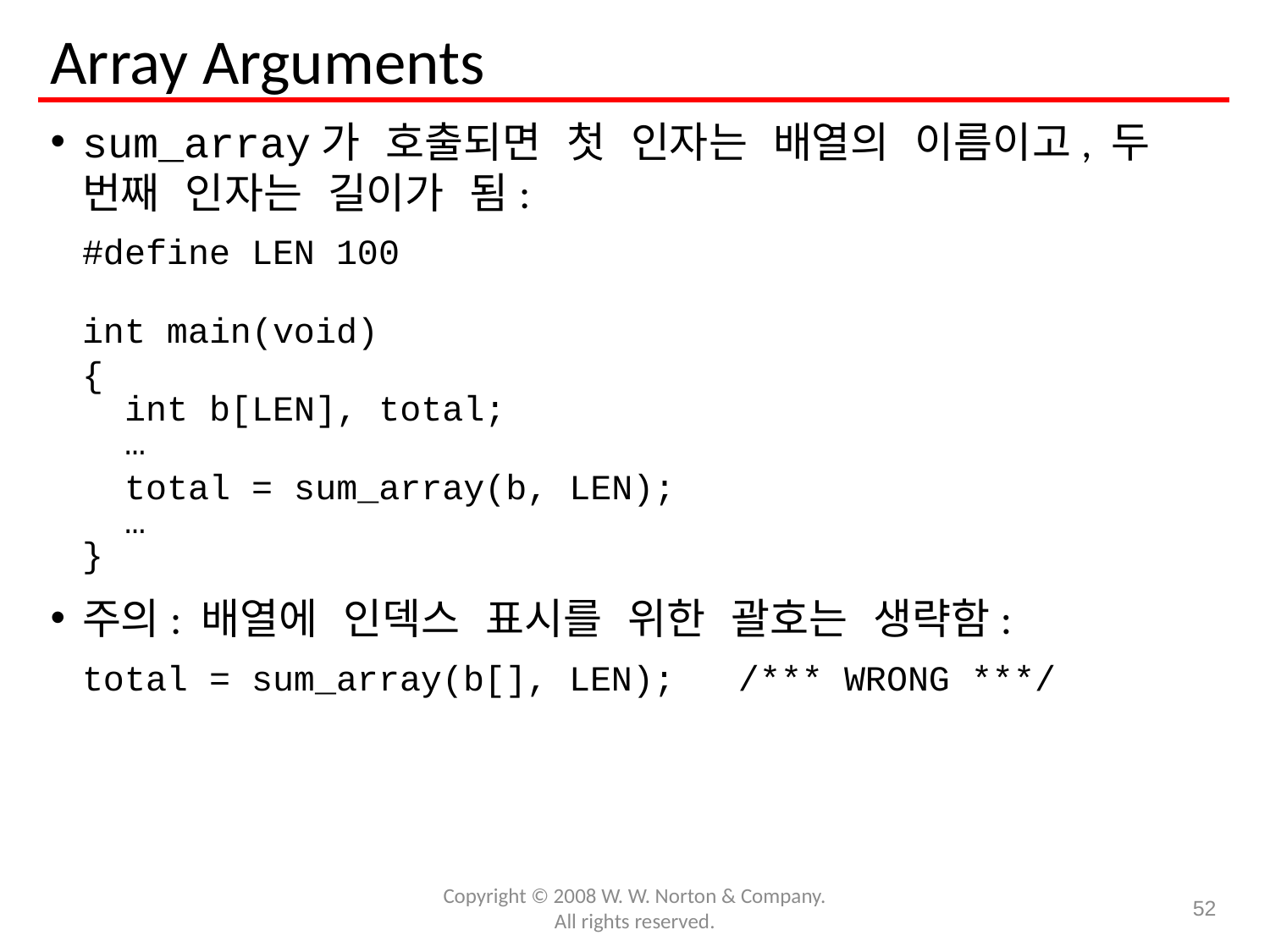

# Array Arguments
sum_array가 호출되면 첫 인자는 배열의 이름이고, 두 번째 인자는 길이가 됨:
	#define LEN 100

	int main(void)
	{
	  int b[LEN], total;
	  …
	  total = sum_array(b, LEN);
	  …
	}
주의: 배열에 인덱스 표시를 위한 괄호는 생략함:
	total = sum_array(b[], LEN);   /*** WRONG ***/
Copyright © 2008 W. W. Norton & Company.
All rights reserved.
52